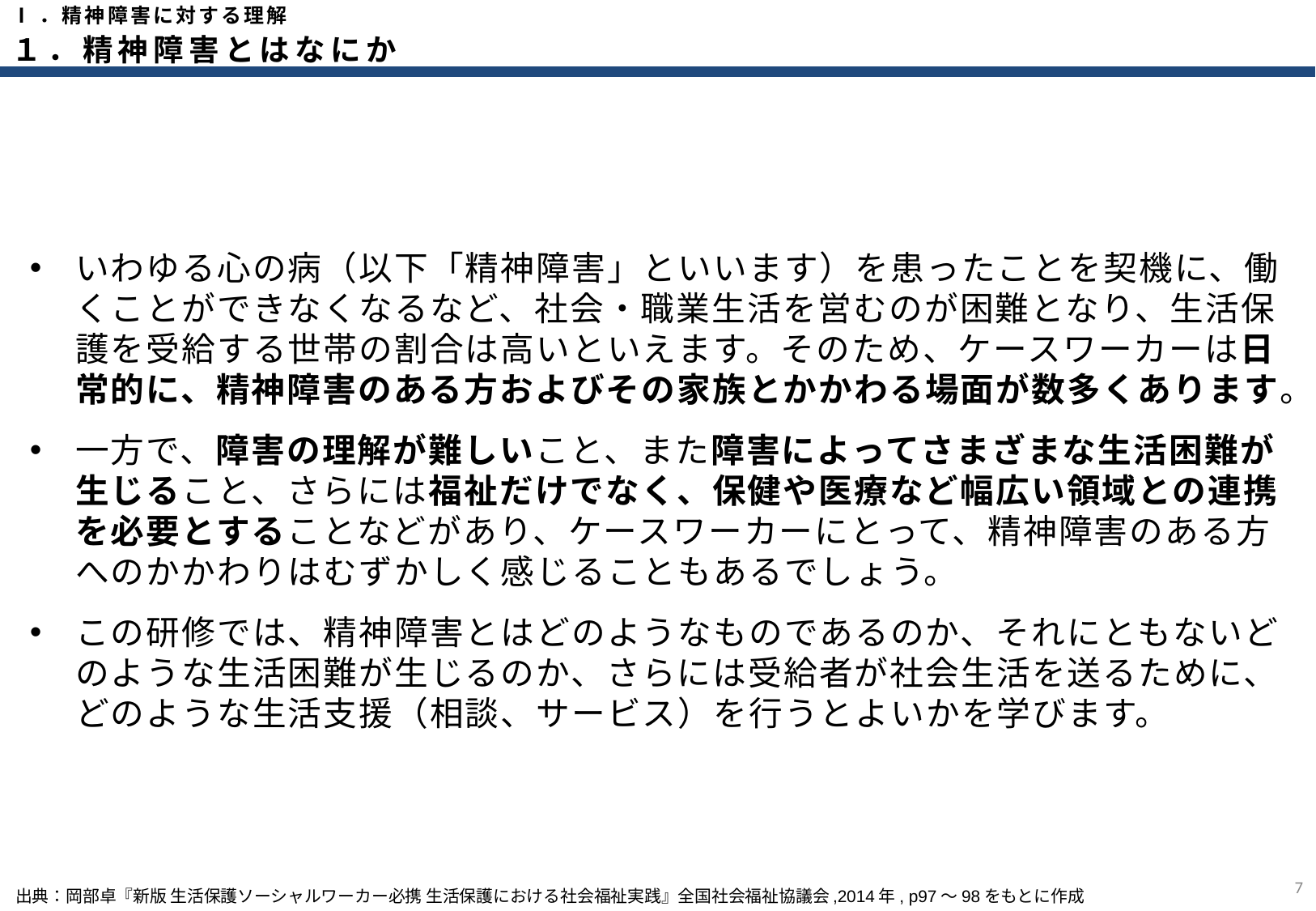

Ⅰ．精神障害に対する理解
１．精神障害とはなにか
いわゆる心の病（以下「精神障害」といいます）を患ったことを契機に、働くことができなくなるなど、社会・職業生活を営むのが困難となり、生活保護を受給する世帯の割合は高いといえます。そのため、ケースワーカーは日常的に、精神障害のある方およびその家族とかかわる場面が数多くあります。
一方で、障害の理解が難しいこと、また障害によってさまざまな生活困難が生じること、さらには福祉だけでなく、保健や医療など幅広い領域との連携を必要とすることなどがあり、ケースワーカーにとって、精神障害のある方へのかかわりはむずかしく感じることもあるでしょう。
この研修では、精神障害とはどのようなものであるのか、それにともないどのような生活困難が生じるのか、さらには受給者が社会生活を送るために、どのような生活支援（相談、サービス）を行うとよいかを学びます。
7
出典：岡部卓『新版 生活保護ソーシャルワーカー必携 生活保護における社会福祉実践』全国社会福祉協議会,2014年, p97～98をもとに作成